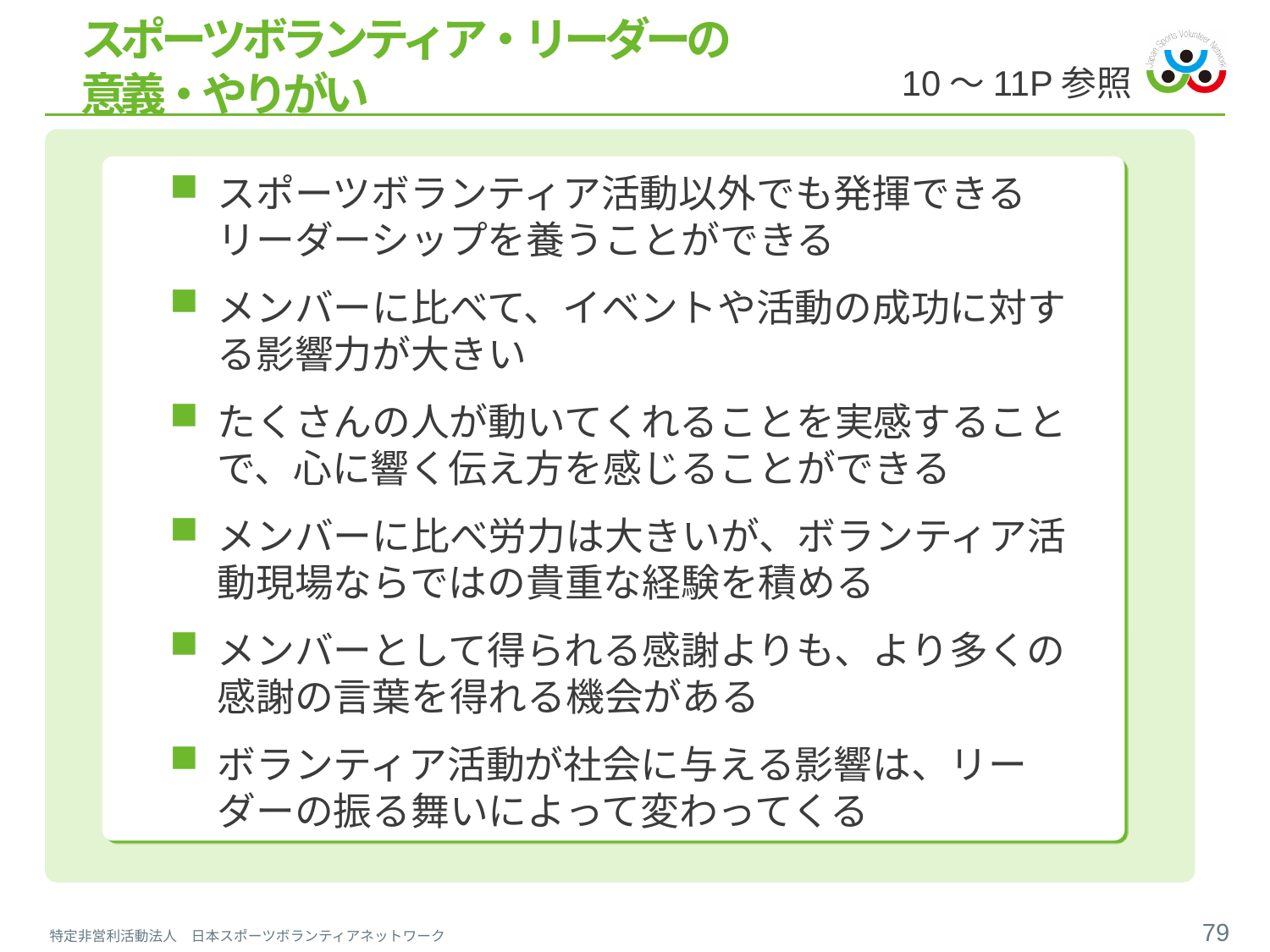

# スポーツボランティア・リーダーの 意義・やりがい
10～11P参照

スポーツボランティア活動以外でも発揮できるリーダーシップを養うことができる
メンバーに比べて、イベントや活動の成功に対する影響力が大きい
たくさんの人が動いてくれることを実感することで、心に響く伝え方を感じることができる
メンバーに比べ労力は大きいが、ボランティア活動現場ならではの貴重な経験を積める
メンバーとして得られる感謝よりも、より多くの感謝の言葉を得れる機会がある
ボランティア活動が社会に与える影響は、リーダーの振る舞いによって変わってくる